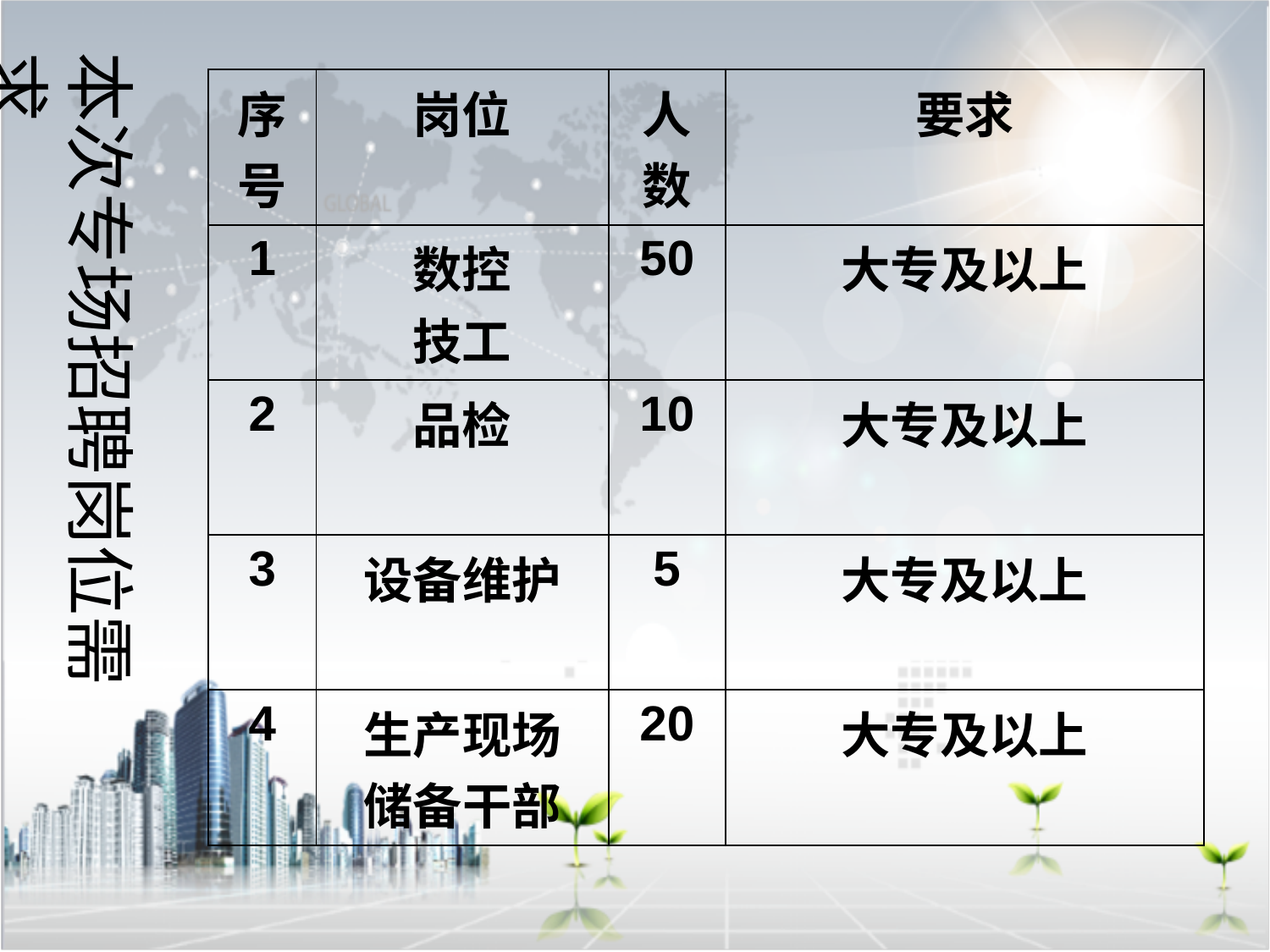

本次专场招聘岗位需求
| 序号 | 岗位 | 人数 | 要求 |
| --- | --- | --- | --- |
| 1 | 数控 技工 | 50 | 大专及以上 |
| 2 | 品检 | 10 | 大专及以上 |
| 3 | 设备维护 | 5 | 大专及以上 |
| 4 | 生产现场 储备干部 | 20 | 大专及以上 |